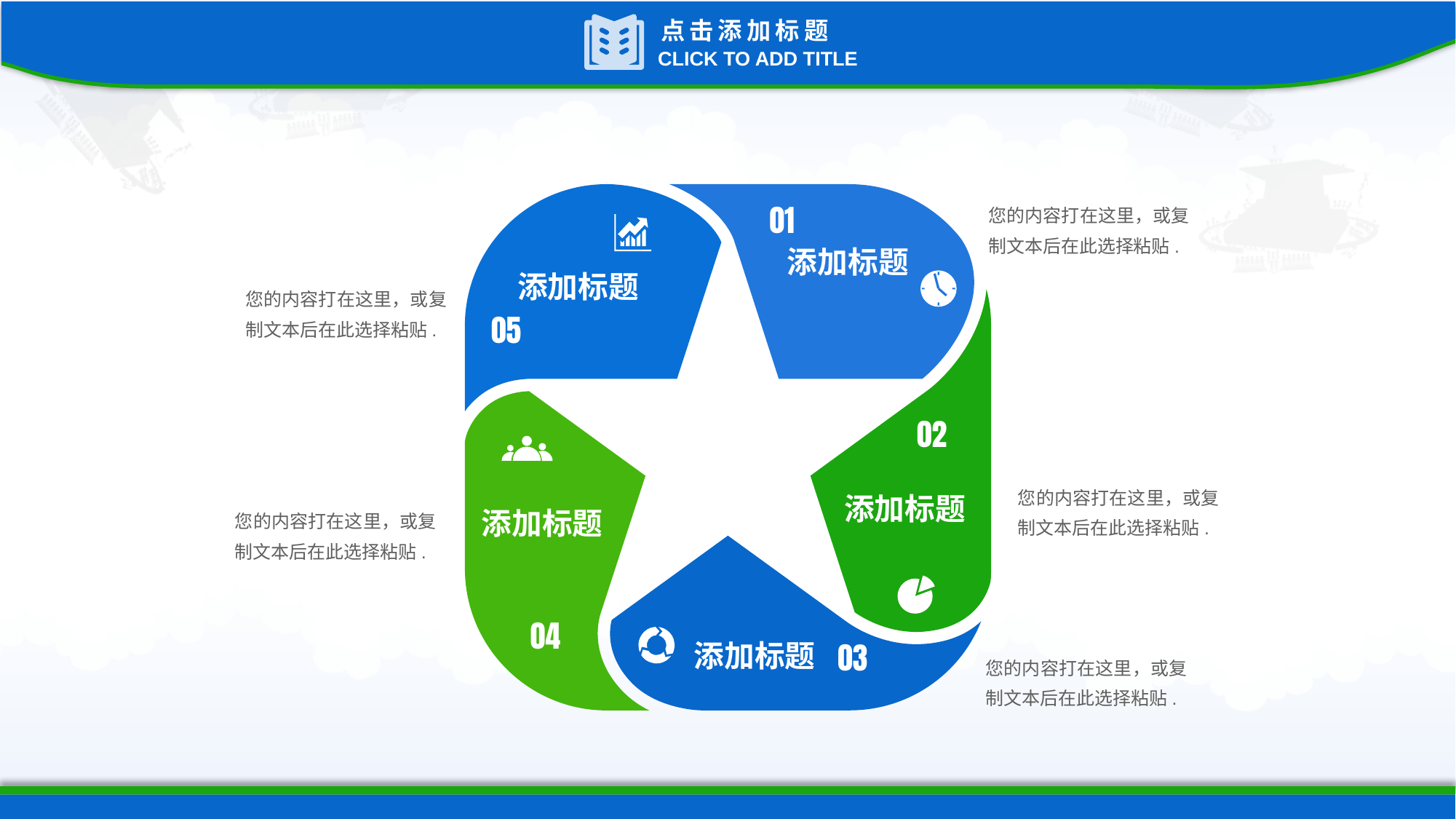

添加标题
05

01
添加标题

您的内容打在这里，或复制文本后在此选择粘贴.
您的内容打在这里，或复制文本后在此选择粘贴.

02
添加标题

添加标题
04
您的内容打在这里，或复制文本后在此选择粘贴.
您的内容打在这里，或复制文本后在此选择粘贴.

添加标题
03
您的内容打在这里，或复制文本后在此选择粘贴.